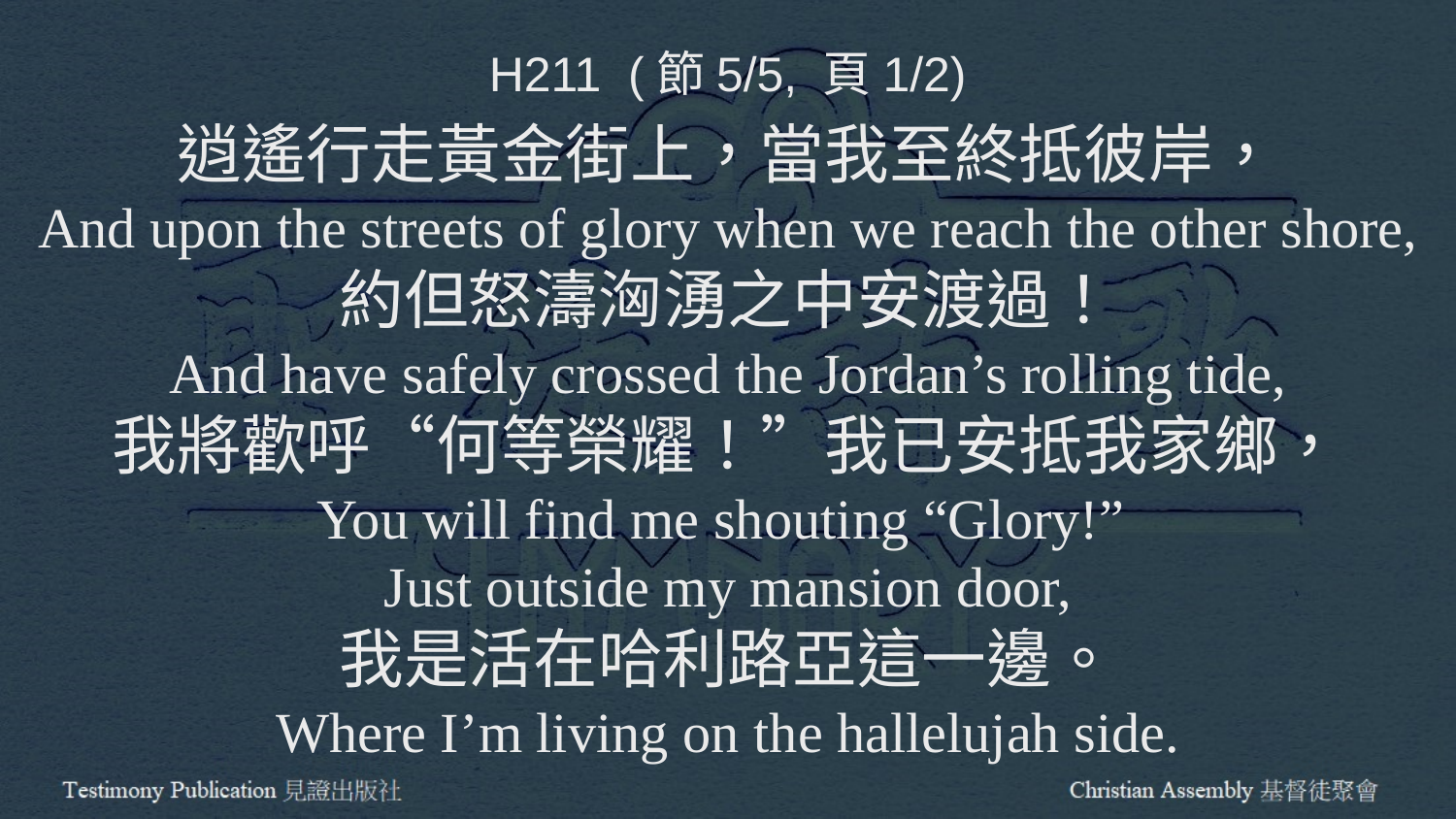

H211  (節5/5, 頁1/2)
逍遙行走黃金街上，當我至終抵彼岸，
And upon the streets of glory when we reach the other shore,
約但怒濤洶湧之中安渡過！
And have safely crossed the Jordan’s rolling tide,
我將歡呼“何等榮耀！”我已安抵我家鄉，
You will find me shouting “Glory!”
Just outside my mansion door,
我是活在哈利路亞這一邊。
Where I’m living on the hallelujah side.